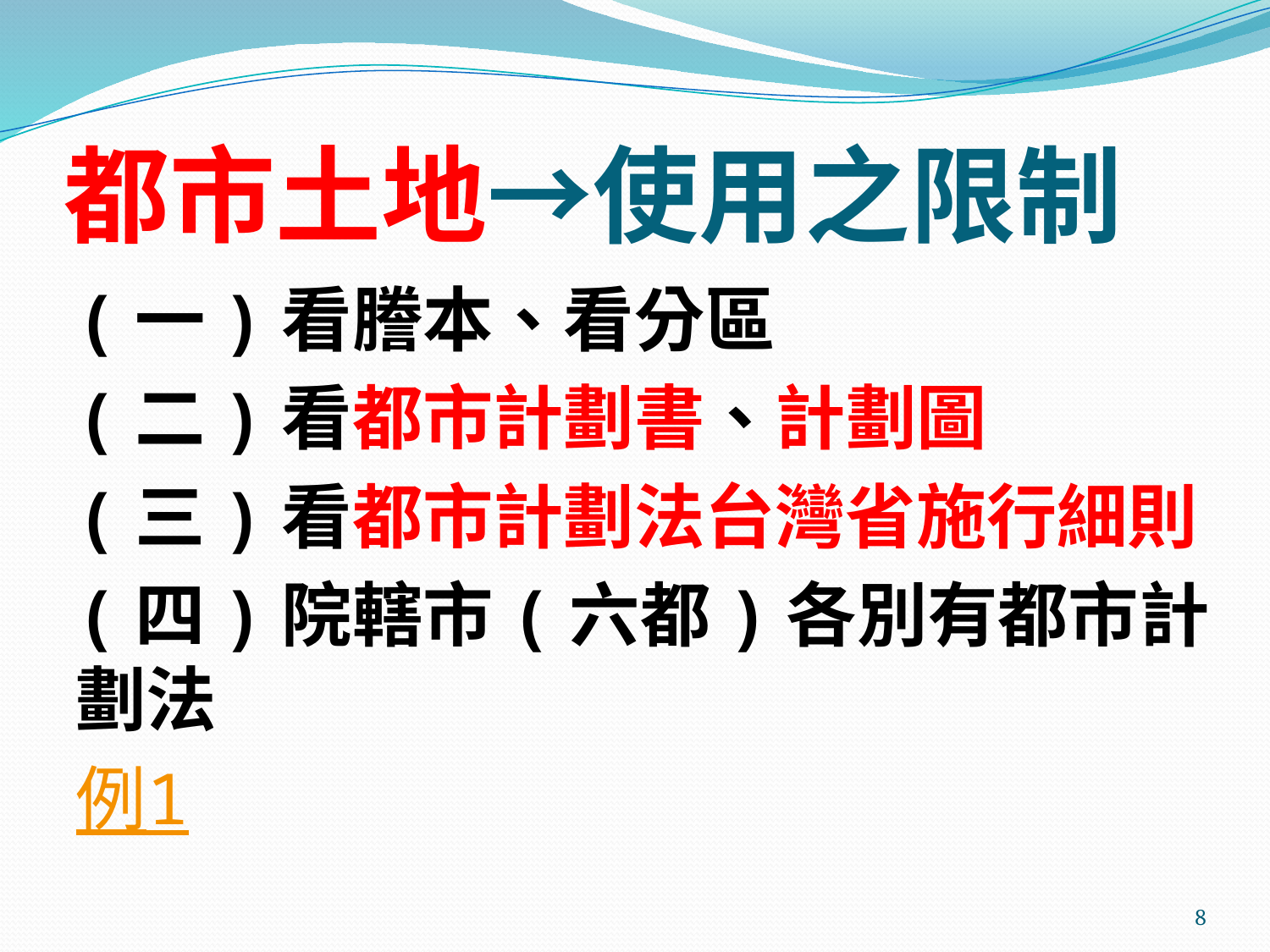

# 都市土地→使用之限制
(一)看謄本、看分區
(二)看都市計劃書、計劃圖
(三)看都市計劃法台灣省施行細則
(四)院轄市(六都)各別有都市計劃法
例1
8